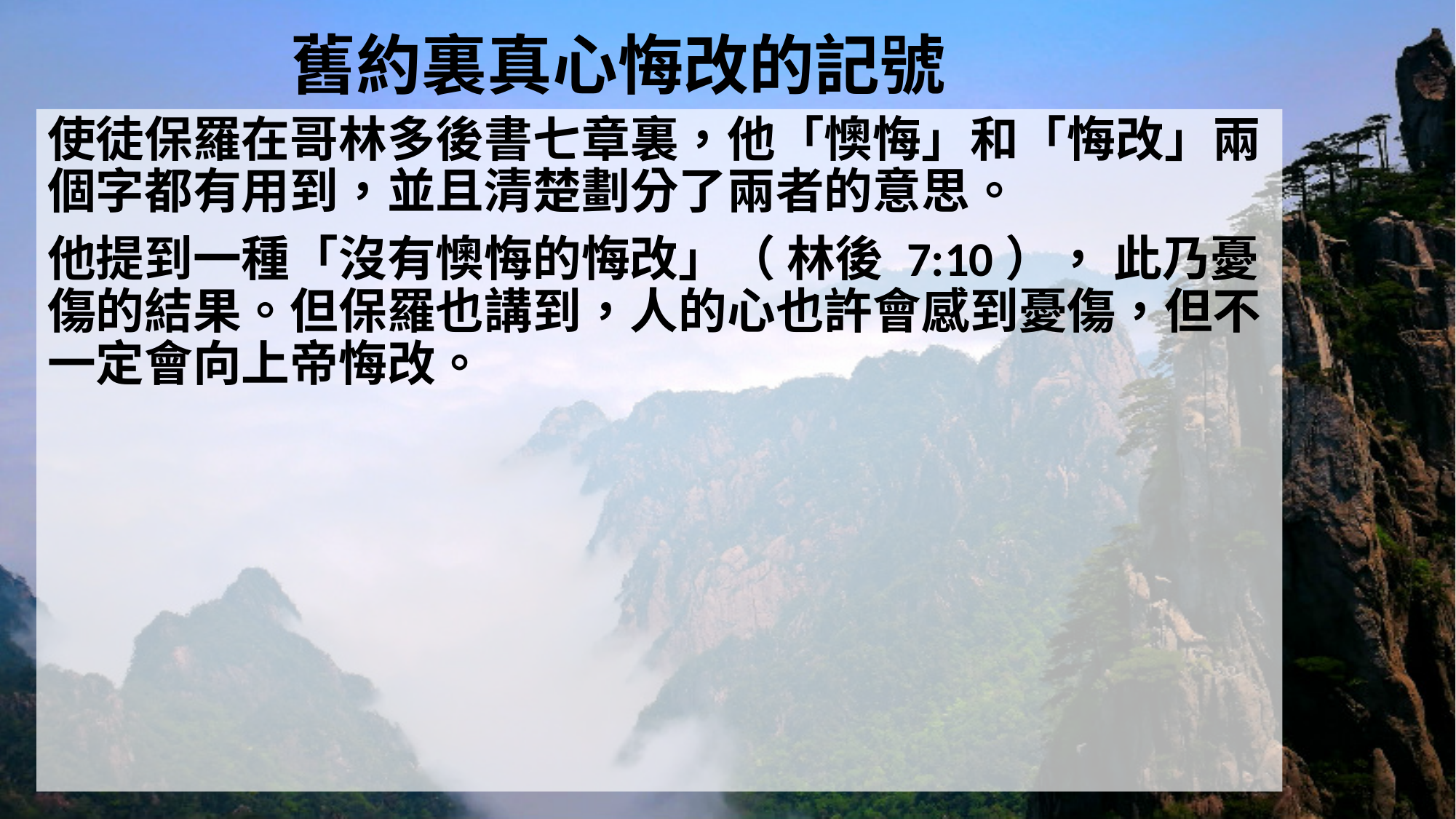

# 舊約裏真心悔改的記號
使徒保羅在哥林多後書七章裏，他「懊悔」和「悔改」兩個字都有用到，並且清楚劃分了兩者的意思。
他提到一種「沒有懊悔的悔改」（ 林後 7:10）， 此乃憂傷的結果。但保羅也講到，人的心也許會感到憂傷，但不一定會向上帝悔改。